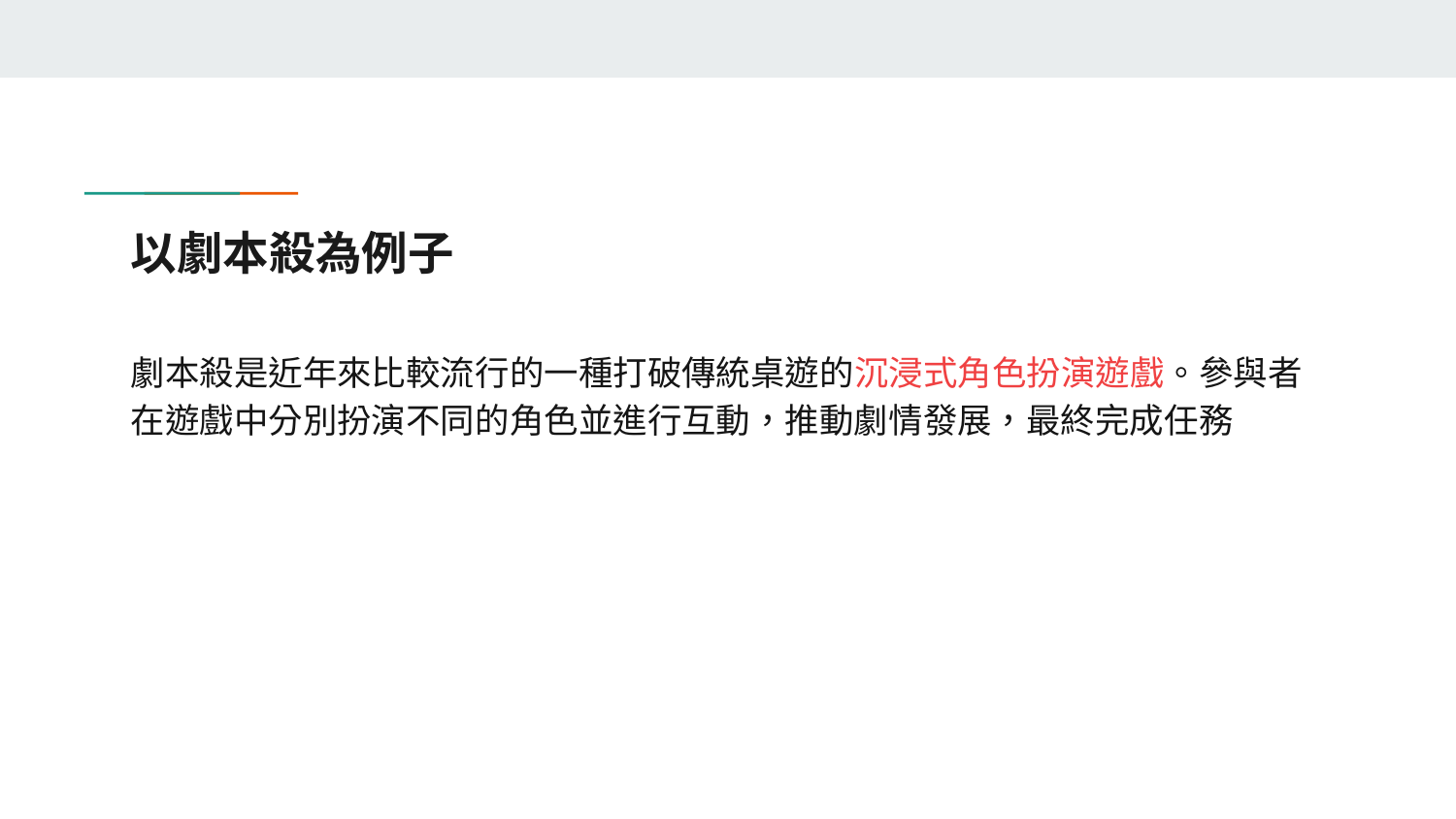

# 以劇本殺為例子
劇本殺是近年來比較流行的一種打破傳統桌遊的沉浸式角色扮演遊戲。參與者在遊戲中分別扮演不同的角色並進行互動，推動劇情發展，最終完成任務